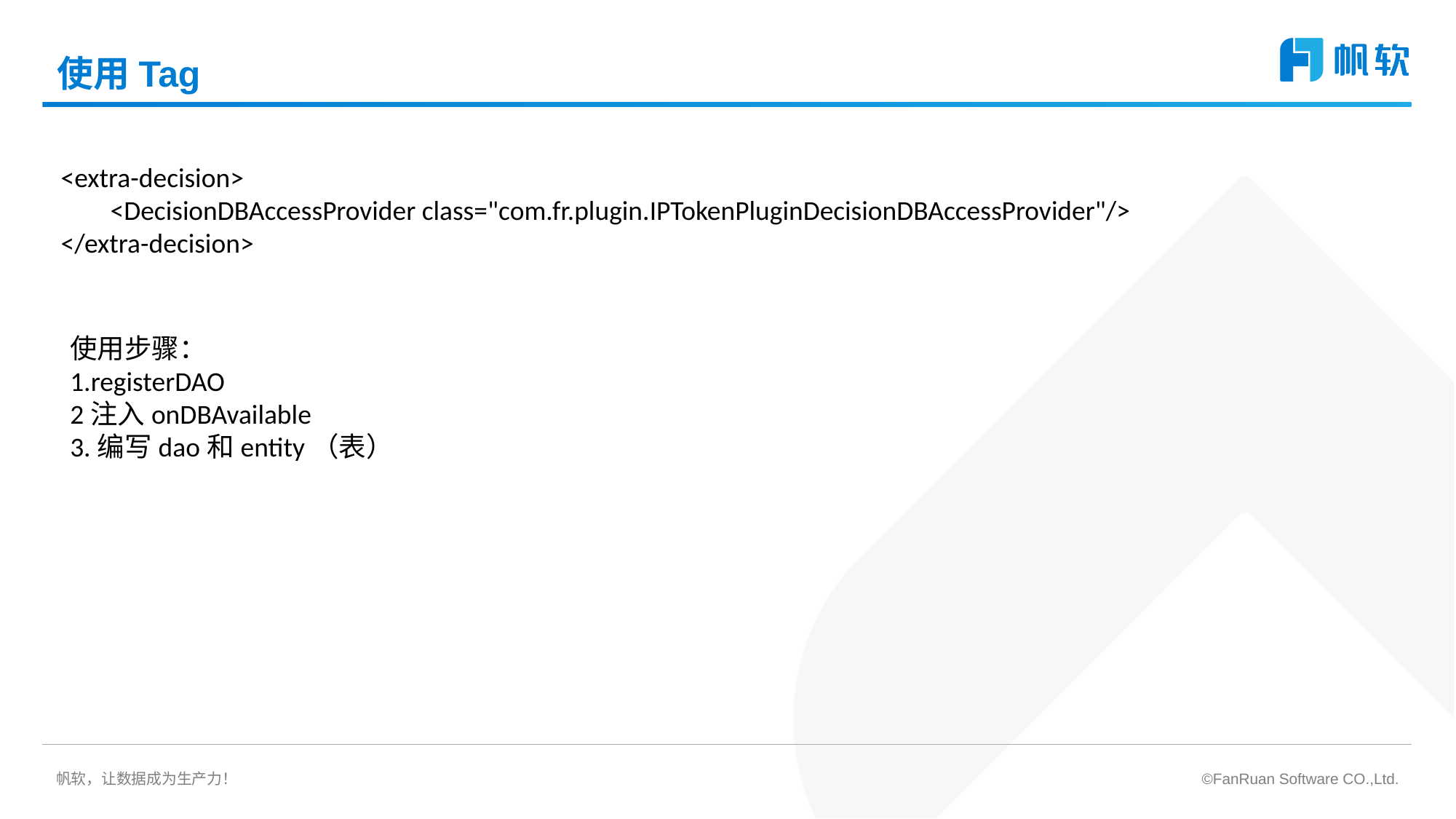

# 使用Tag
<extra-decision>
        <DecisionDBAccessProvider class="com.fr.plugin.IPTokenPluginDecisionDBAccessProvider"/>
</extra-decision>
使用步骤：
1.registerDAO
2注入onDBAvailable
3.编写dao和entity（表）